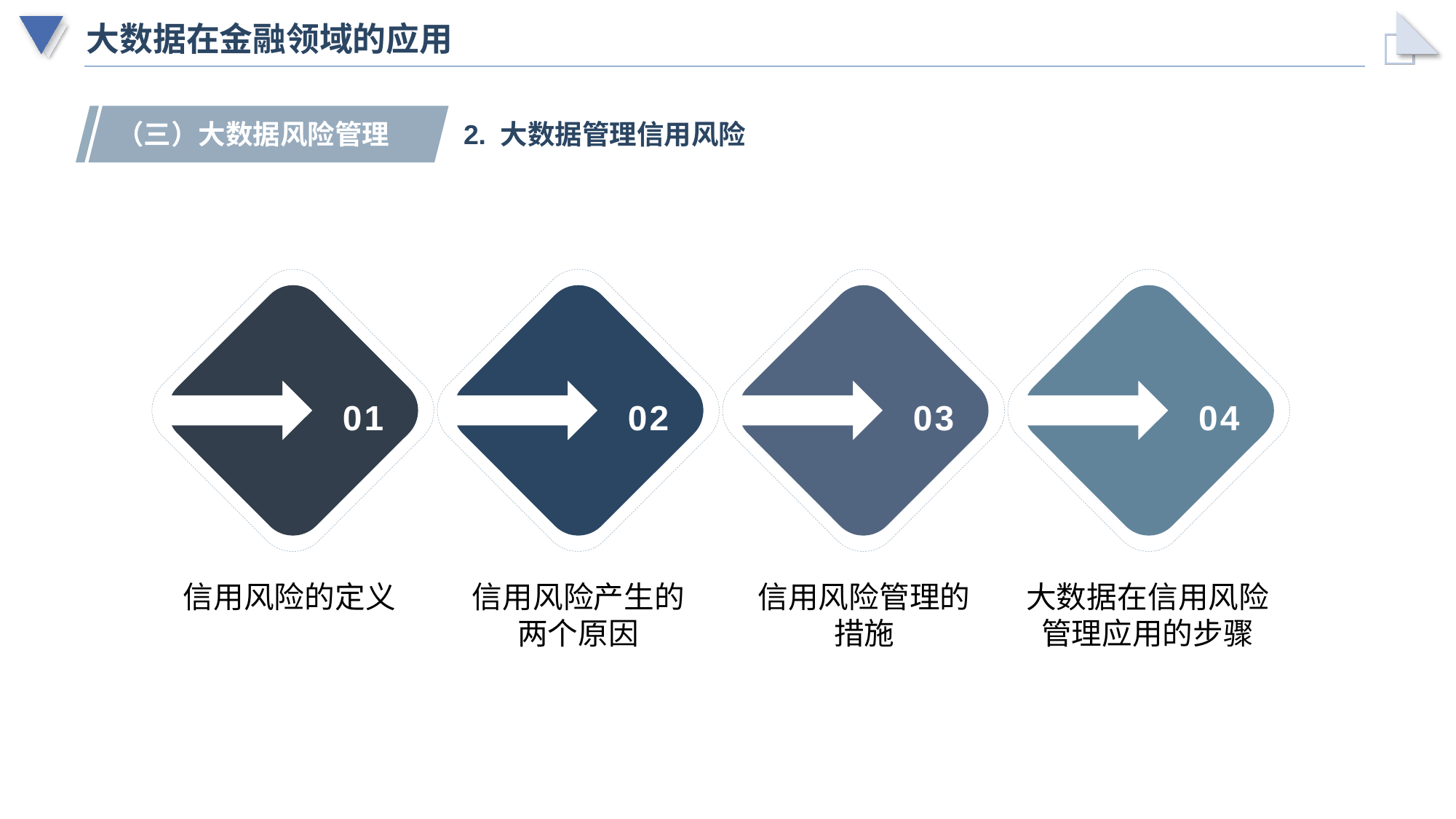

# 大数据在金融领域的应用

（三）大数据风险管理
2. 大数据管理信用风险

01
02
03
04
信用风险的定义
信用风险产生的
两个原因
信用风险管理的
措施
大数据在信用风险管理应用的步骤